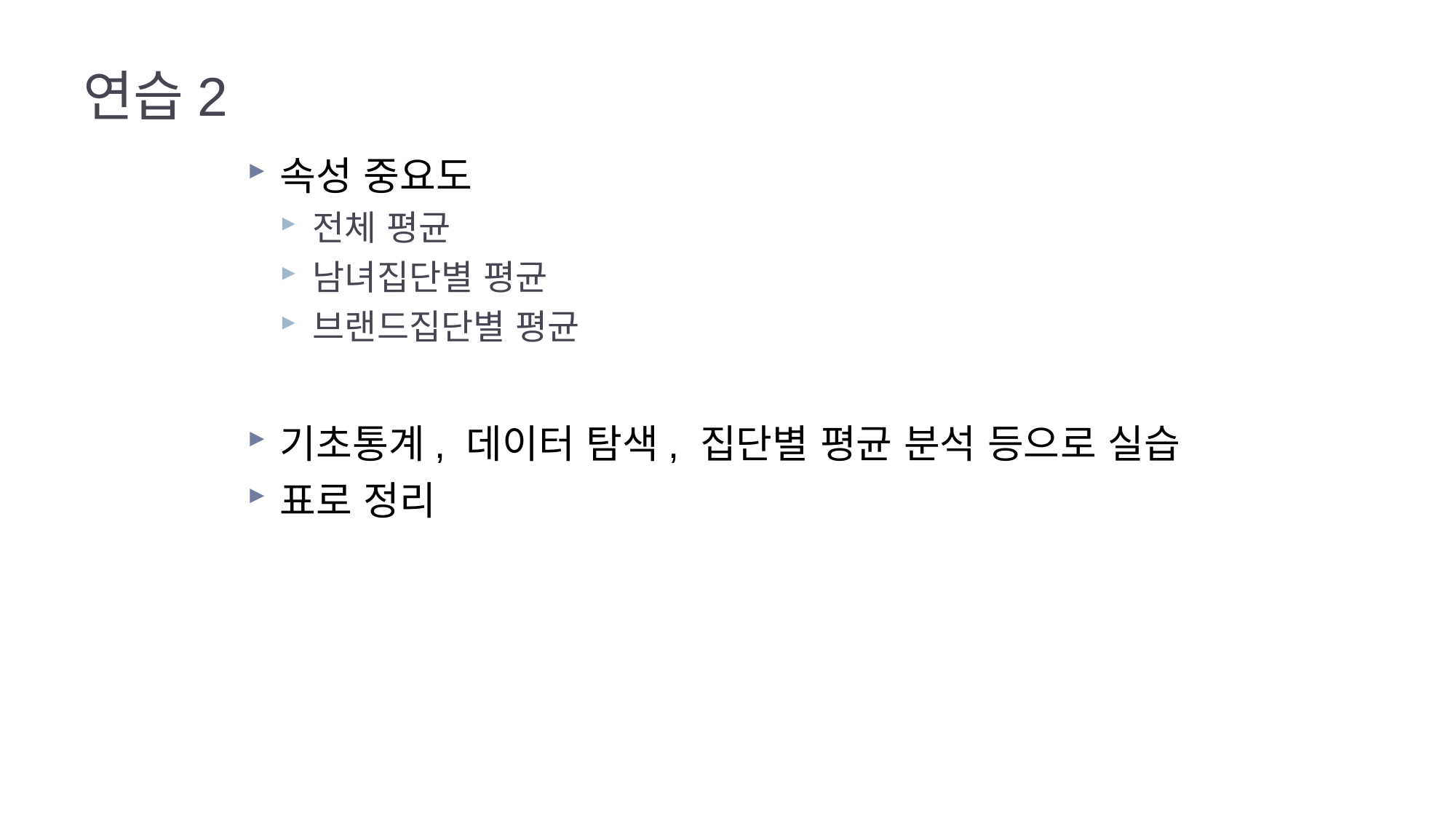

# 연습2
속성 중요도
전체 평균
남녀집단별 평균
브랜드집단별 평균

기초통계, 데이터 탐색, 집단별 평균 분석 등으로 실습
표로 정리